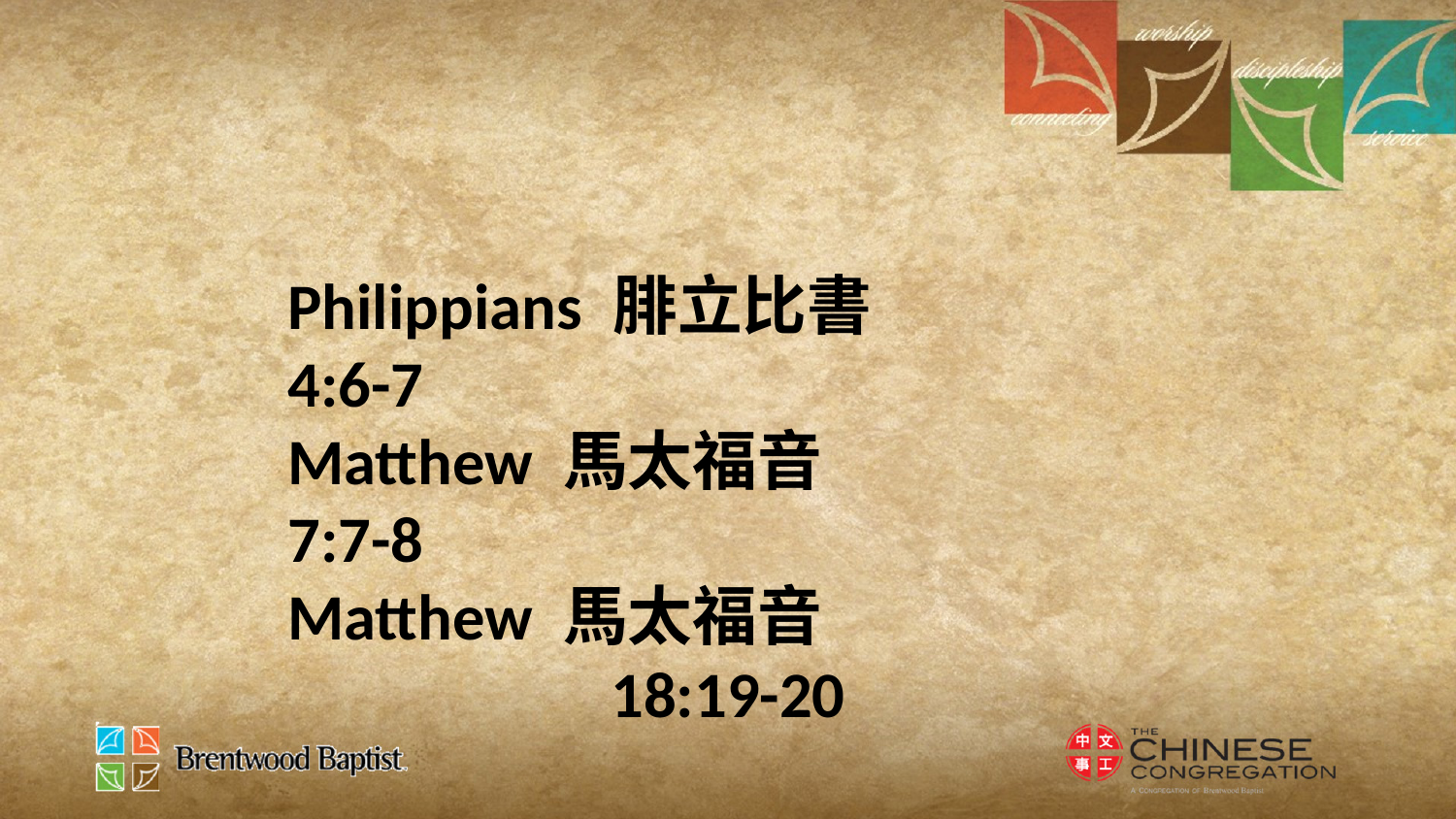

Philippians 腓立比書
4:6-7
Matthew 馬太福音
7:7-8
Matthew 馬太福音
18:19-20